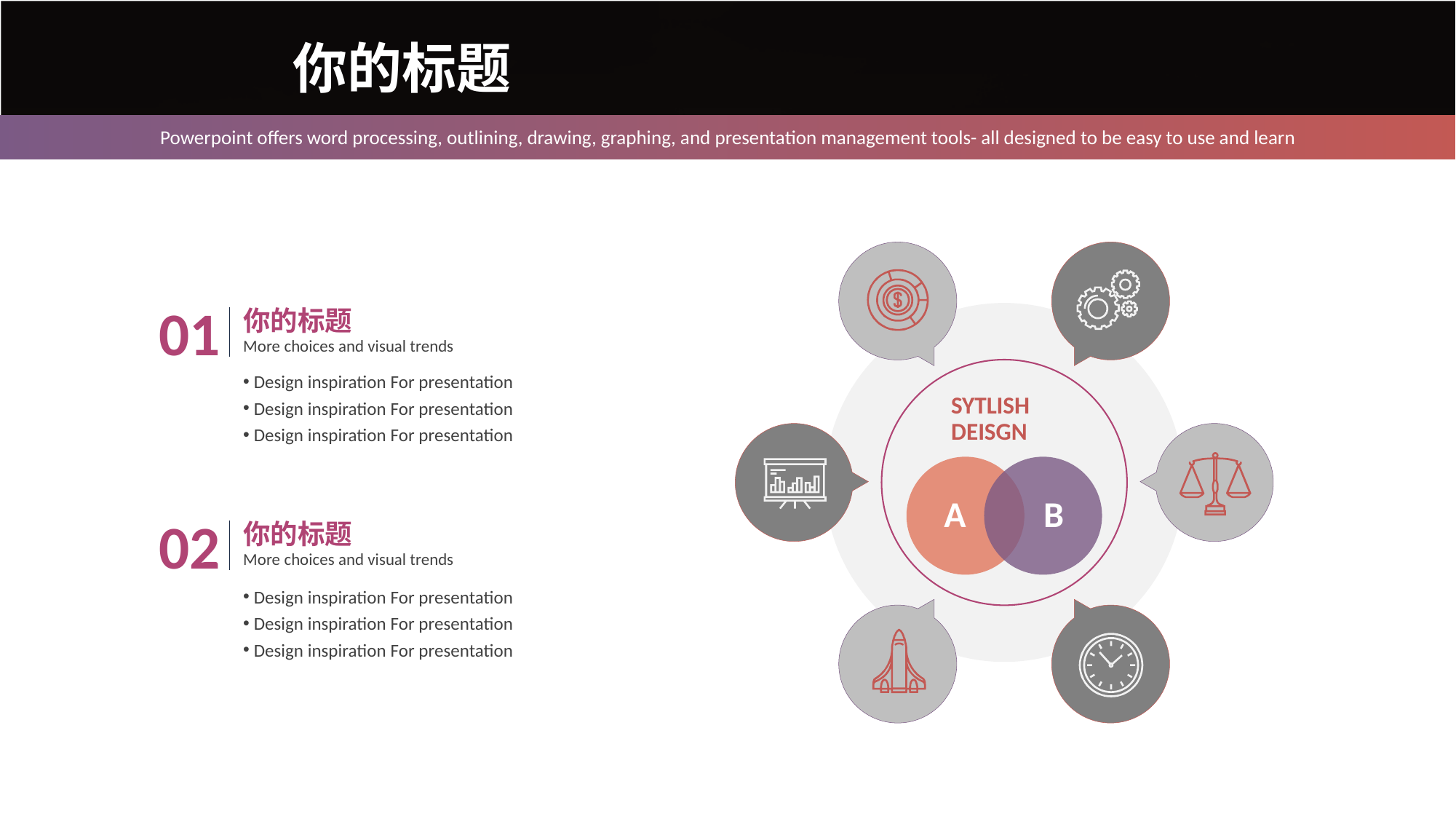

你的标题
Powerpoint offers word processing, outlining, drawing, graphing, and presentation management tools- all designed to be easy to use and learn

01
你的标题
More choices and visual trends
Design inspiration For presentation
Design inspiration For presentation
Design inspiration For presentation

SYTLISH
DEISGN

A
B

02
你的标题
More choices and visual trends
Design inspiration For presentation
Design inspiration For presentation
Design inspiration For presentation